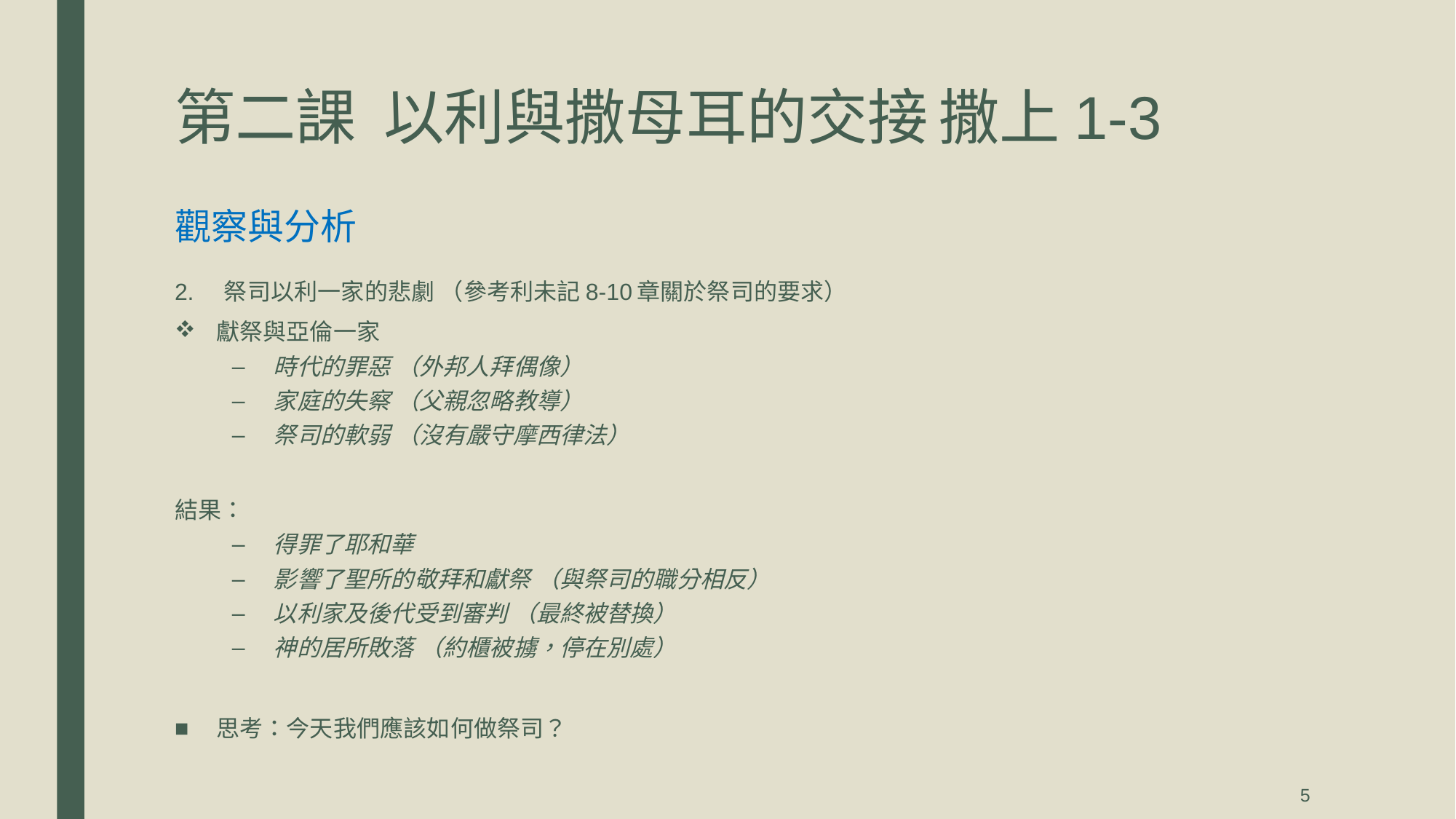

# 第二課  以利與撒母耳的交接	撒上1-3
觀察與分析

祭司以利一家的悲劇 （參考利未記8-10章關於祭司的要求）
獻祭與亞倫一家
時代的罪惡 （外邦人拜偶像）
家庭的失察 （父親忽略教導）
祭司的軟弱 （沒有嚴守摩西律法）

結果：
得罪了耶和華
影響了聖所的敬拜和獻祭 （與祭司的職分相反）
以利家及後代受到審判 （最終被替換）
神的居所敗落 （約櫃被擄，停在別處）

思考：今天我們應該如何做祭司？

5